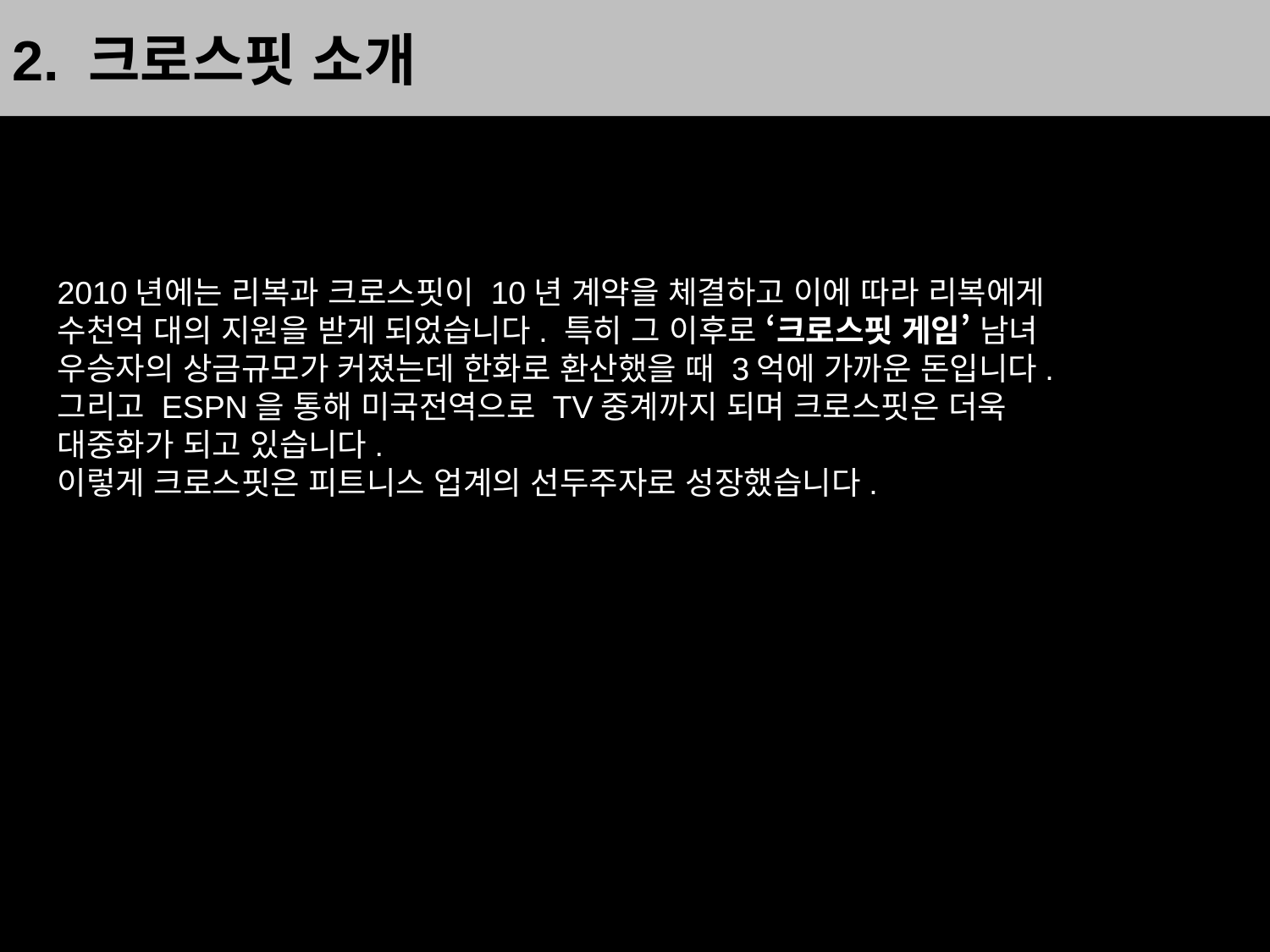

2. 크로스핏 소개
2010년에는 리복과 크로스핏이 10년 계약을 체결하고 이에 따라 리복에게 수천억 대의 지원을 받게 되었습니다. 특히 그 이후로 ‘크로스핏 게임’ 남녀 우승자의 상금규모가 커졌는데 한화로 환산했을 때 3억에 가까운 돈입니다. 그리고 ESPN을 통해 미국전역으로 TV중계까지 되며 크로스핏은 더욱 대중화가 되고 있습니다.
이렇게 크로스핏은 피트니스 업계의 선두주자로 성장했습니다.